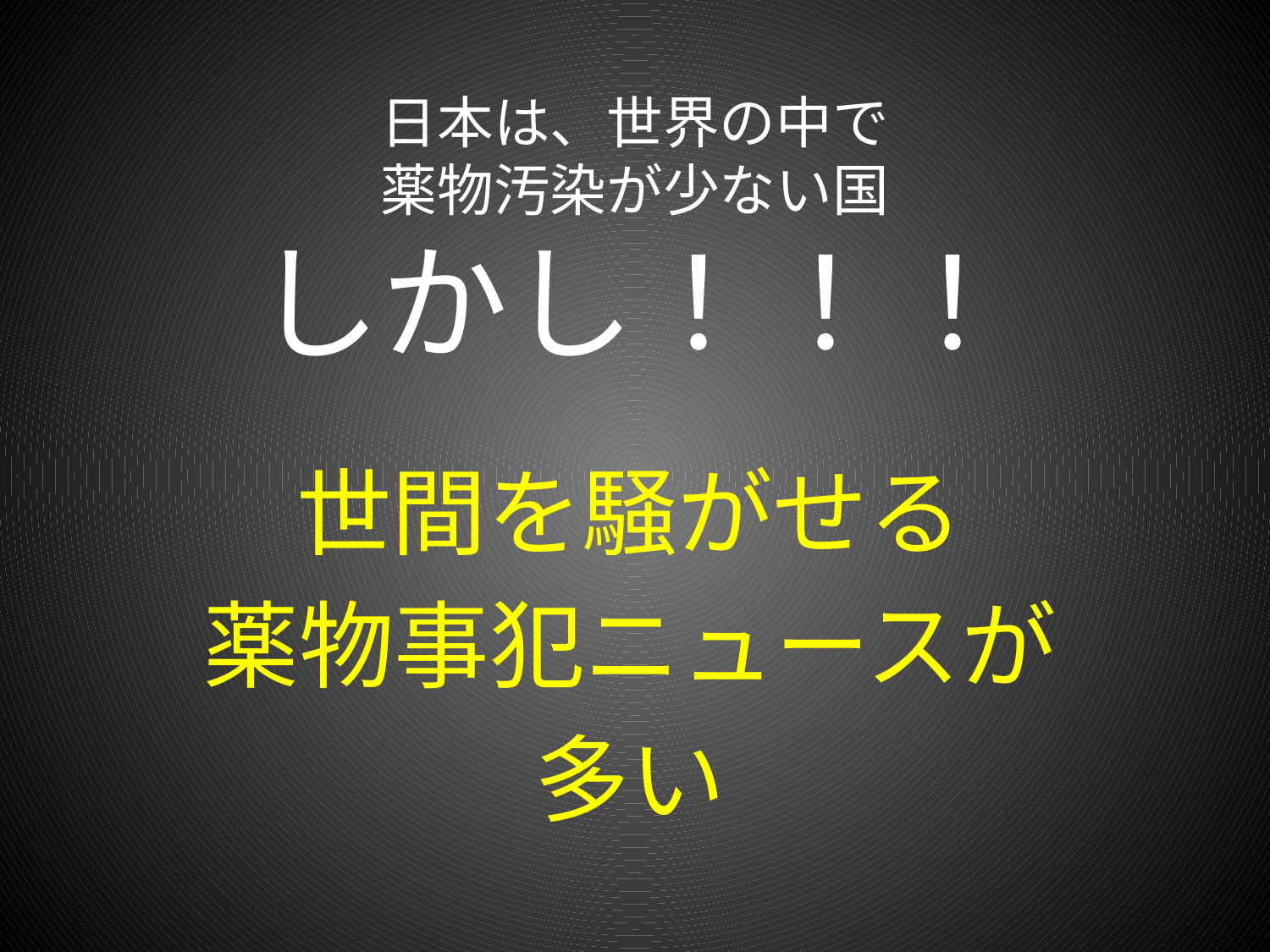

# 日本は、世界の中で 薬物汚染が少ない国 しかし！！！
世間を騒がせる
薬物事犯ニュースが
多い